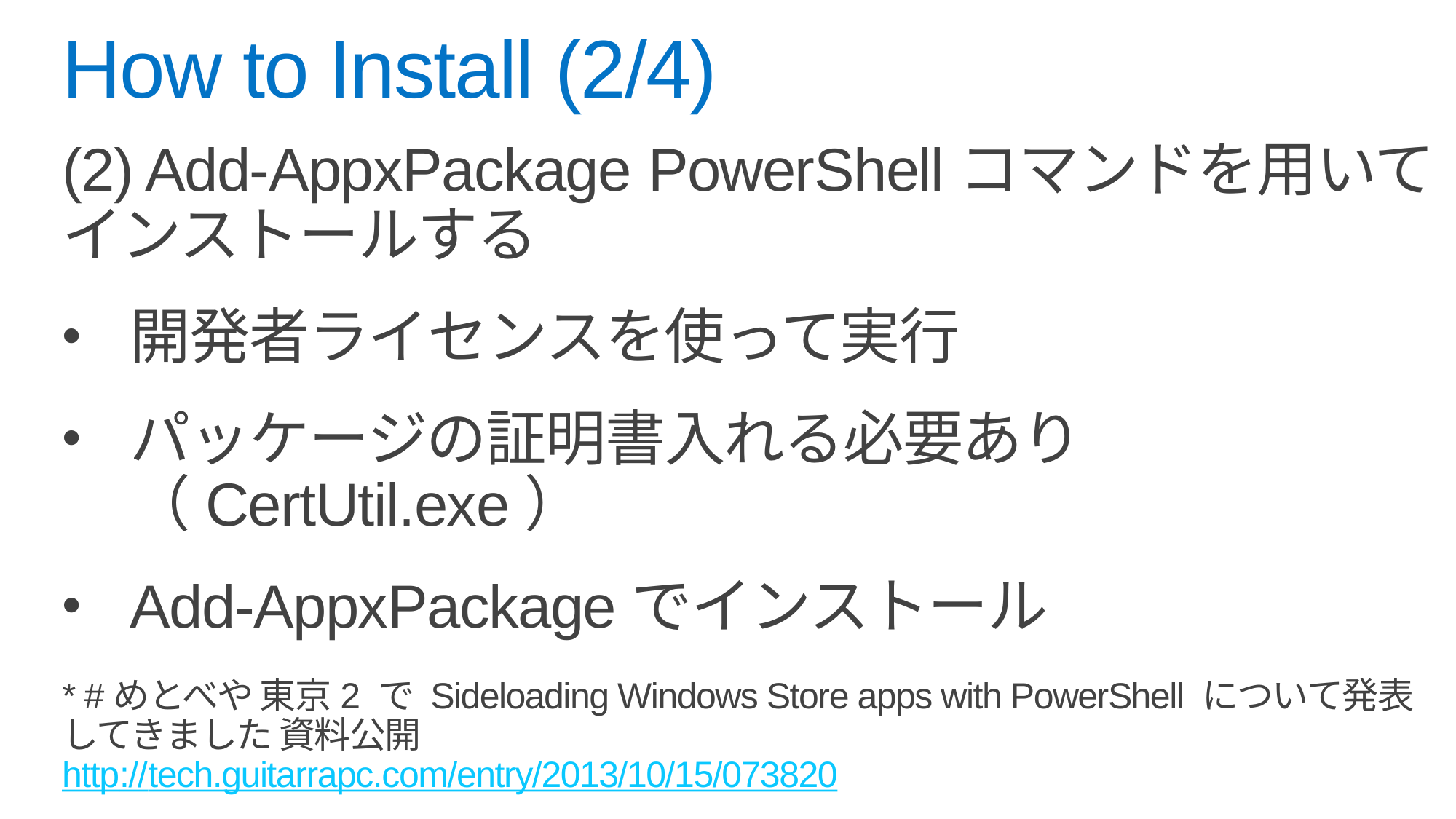

# How to Install (2/4)
(2) Add-AppxPackage PowerShellコマンドを用いてインストールする
開発者ライセンスを使って実行
パッケージの証明書入れる必要あり（CertUtil.exe）
Add-AppxPackageでインストール
* #めとべや 東京2 で Sideloading Windows Store apps with PowerShell について発表してきました 資料公開
http://tech.guitarrapc.com/entry/2013/10/15/073820